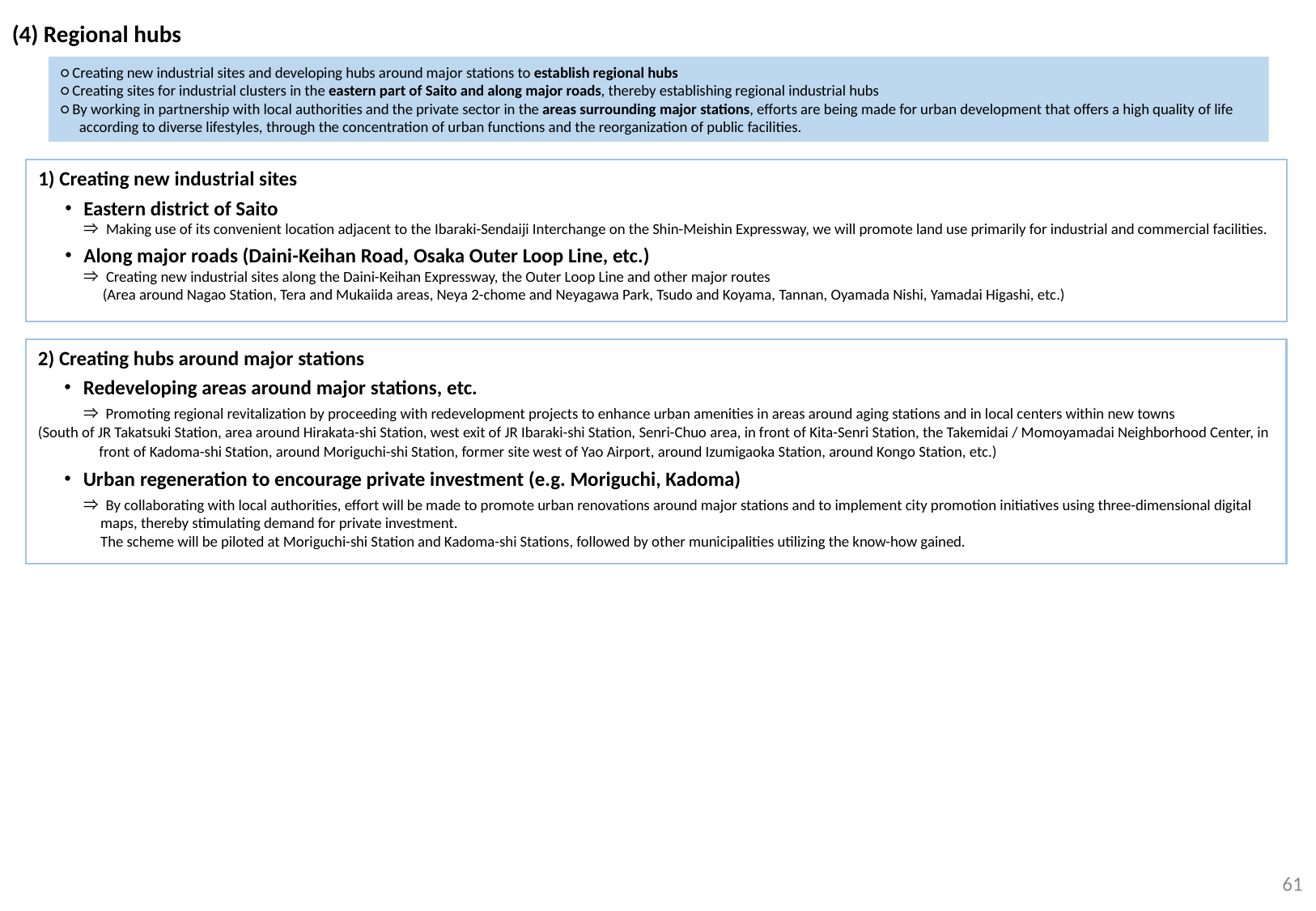

(4) Regional hubs
○ Creating new industrial sites and developing hubs around major stations to establish regional hubs
○ Creating sites for industrial clusters in the eastern part of Saito and along major roads, thereby establishing regional industrial hubs
○ By working in partnership with local authorities and the private sector in the areas surrounding major stations, efforts are being made for urban development that offers a high quality of life according to diverse lifestyles, through the concentration of urban functions and the reorganization of public facilities.
1) Creating new industrial sites
　・Eastern district of Saito
　　　⇒ Making use of its convenient location adjacent to the Ibaraki-Sendaiji Interchange on the Shin-Meishin Expressway, we will promote land use primarily for industrial and commercial facilities.
　・Along major roads (Daini-Keihan Road, Osaka Outer Loop Line, etc.)
　　　⇒ Creating new industrial sites along the Daini-Keihan Expressway, the Outer Loop Line and other major routes
　　　　(Area around Nagao Station, Tera and Mukaiida areas, Neya 2-chome and Neyagawa Park, Tsudo and Koyama, Tannan, Oyamada Nishi, Yamadai Higashi, etc.)
2) Creating hubs around major stations
　・Redeveloping areas around major stations, etc.
　　　⇒ Promoting regional revitalization by proceeding with redevelopment projects to enhance urban amenities in areas around aging stations and in local centers within new towns
(South of JR Takatsuki Station, area around Hirakata-shi Station, west exit of JR Ibaraki-shi Station, Senri-Chuo area, in front of Kita-Senri Station, the Takemidai / Momoyamadai Neighborhood Center, in front of Kadoma-shi Station, around Moriguchi-shi Station, former site west of Yao Airport, around Izumigaoka Station, around Kongo Station, etc.)
　・Urban regeneration to encourage private investment (e.g. Moriguchi, Kadoma)
　　　⇒ By collaborating with local authorities, effort will be made to promote urban renovations around major stations and to implement city promotion initiatives using three-dimensional digital maps, thereby stimulating demand for private investment.
The scheme will be piloted at Moriguchi-shi Station and Kadoma-shi Stations, followed by other municipalities utilizing the know-how gained.

61